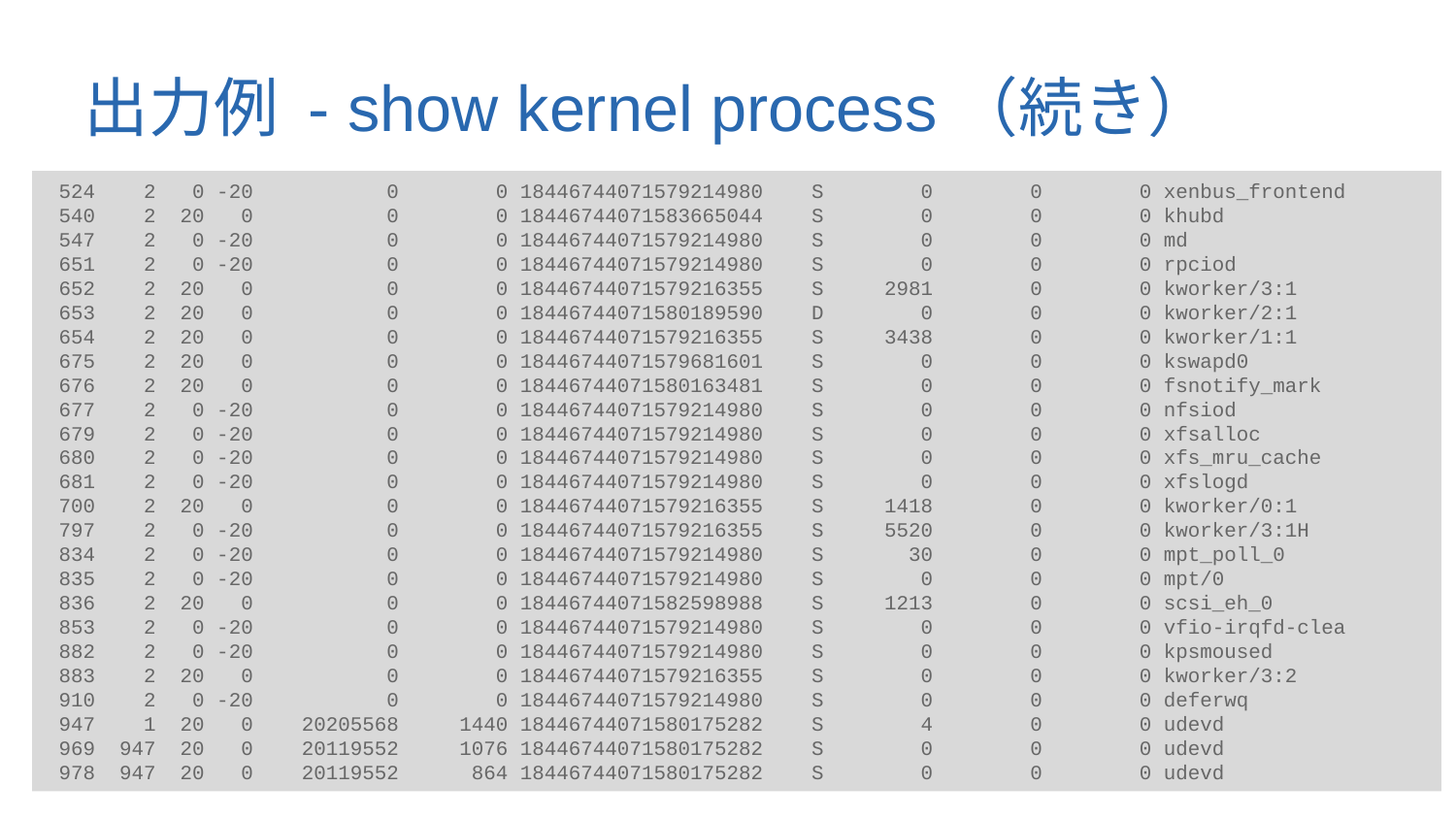

# 出力例 - show kernel process（続き）
 524    2   0 -20           0        0 18446744071579214980    S        0        0        0 xenbus_frontend
 540    2  20   0           0        0 18446744071583665044    S        0        0        0 khubd
 547    2   0 -20           0        0 18446744071579214980    S        0        0        0 md
 651    2   0 -20           0        0 18446744071579214980    S        0        0        0 rpciod
 652    2  20   0           0        0 18446744071579216355    S     2981        0        0 kworker/3:1
 653    2  20   0           0        0 18446744071580189590    D        0        0        0 kworker/2:1
 654    2  20   0           0        0 18446744071579216355    S     3438        0        0 kworker/1:1
 675    2  20   0           0        0 18446744071579681601    S        0        0        0 kswapd0
 676    2  20   0           0        0 18446744071580163481    S        0        0        0 fsnotify_mark
 677    2   0 -20           0        0 18446744071579214980    S        0        0        0 nfsiod
 679    2   0 -20           0        0 18446744071579214980    S        0        0        0 xfsalloc
 680    2   0 -20           0        0 18446744071579214980    S        0        0        0 xfs_mru_cache
 681    2   0 -20           0        0 18446744071579214980    S        0        0        0 xfslogd
 700    2  20   0           0        0 18446744071579216355    S     1418        0        0 kworker/0:1
 797    2   0 -20           0        0 18446744071579216355    S     5520        0        0 kworker/3:1H
 834    2   0 -20           0        0 18446744071579214980    S       30        0        0 mpt_poll_0
 835    2   0 -20           0        0 18446744071579214980    S        0        0        0 mpt/0
 836    2  20   0           0        0 18446744071582598988    S     1213        0        0 scsi_eh_0
 853    2   0 -20           0        0 18446744071579214980    S        0        0        0 vfio-irqfd-clea
 882    2   0 -20           0        0 18446744071579214980    S        0        0        0 kpsmoused
 883    2  20   0           0        0 18446744071579216355    S        0        0        0 kworker/3:2
 910    2   0 -20           0        0 18446744071579214980    S        0        0        0 deferwq
 947    1  20   0    20205568     1440 18446744071580175282    S        4        0        0 udevd
 969  947  20   0    20119552     1076 18446744071580175282    S        0        0        0 udevd
 978  947  20   0    20119552      864 18446744071580175282    S        0        0        0 udevd